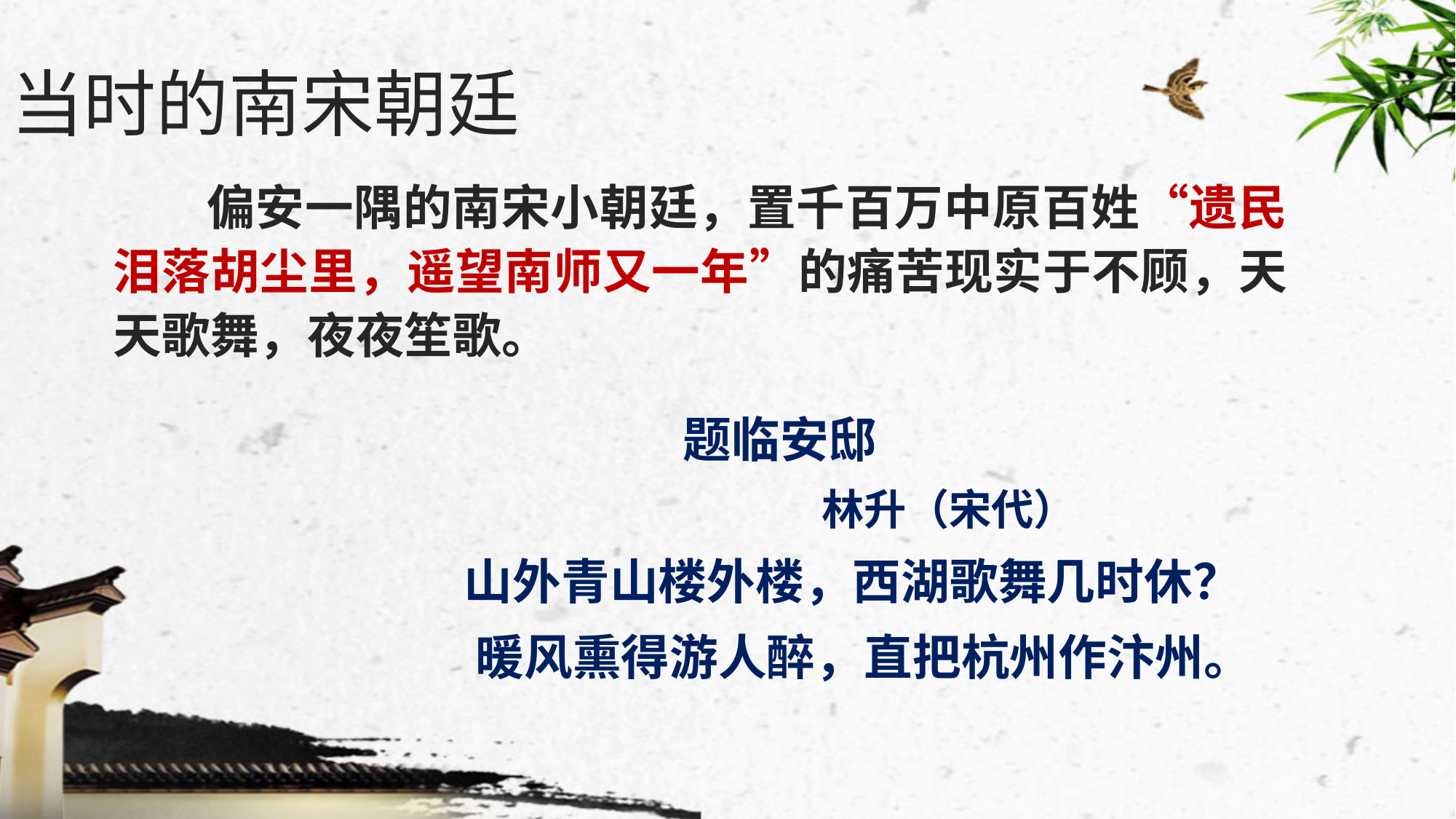

# 当时的南宋朝廷
       偏安一隅的南宋小朝廷，置千百万中原百姓“遗民泪落胡尘里，遥望南师又一年”的痛苦现实于不顾，天天歌舞，夜夜笙歌。
                          题临安邸
                                            林升（宋代）
山外青山楼外楼，西湖歌舞几时休？
 暖风熏得游人醉，直把杭州作汴州。